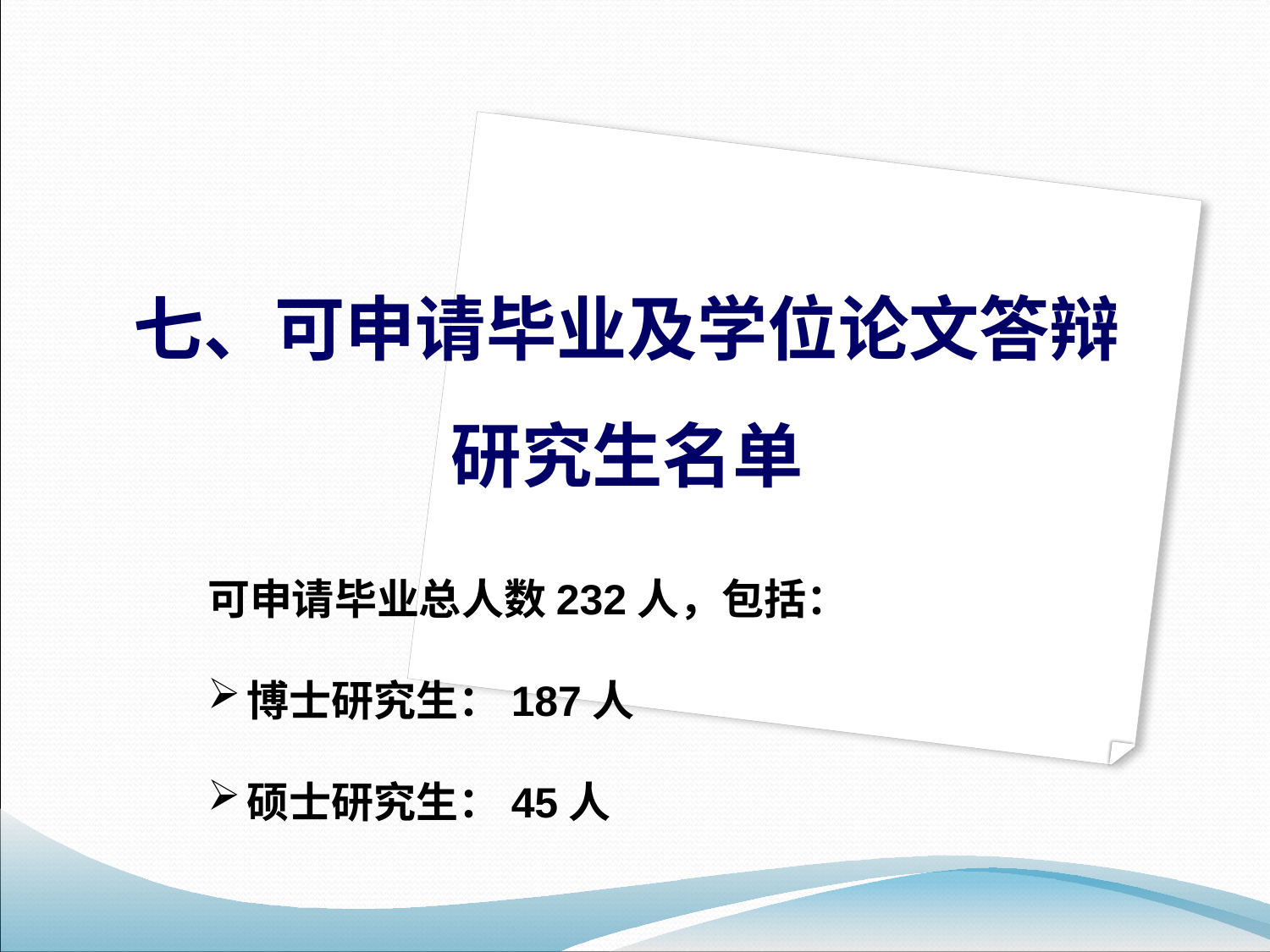

七、可申请毕业及学位论文答辩
研究生名单
可申请毕业总人数232人，包括：

博士研究生：187人

硕士研究生：45人